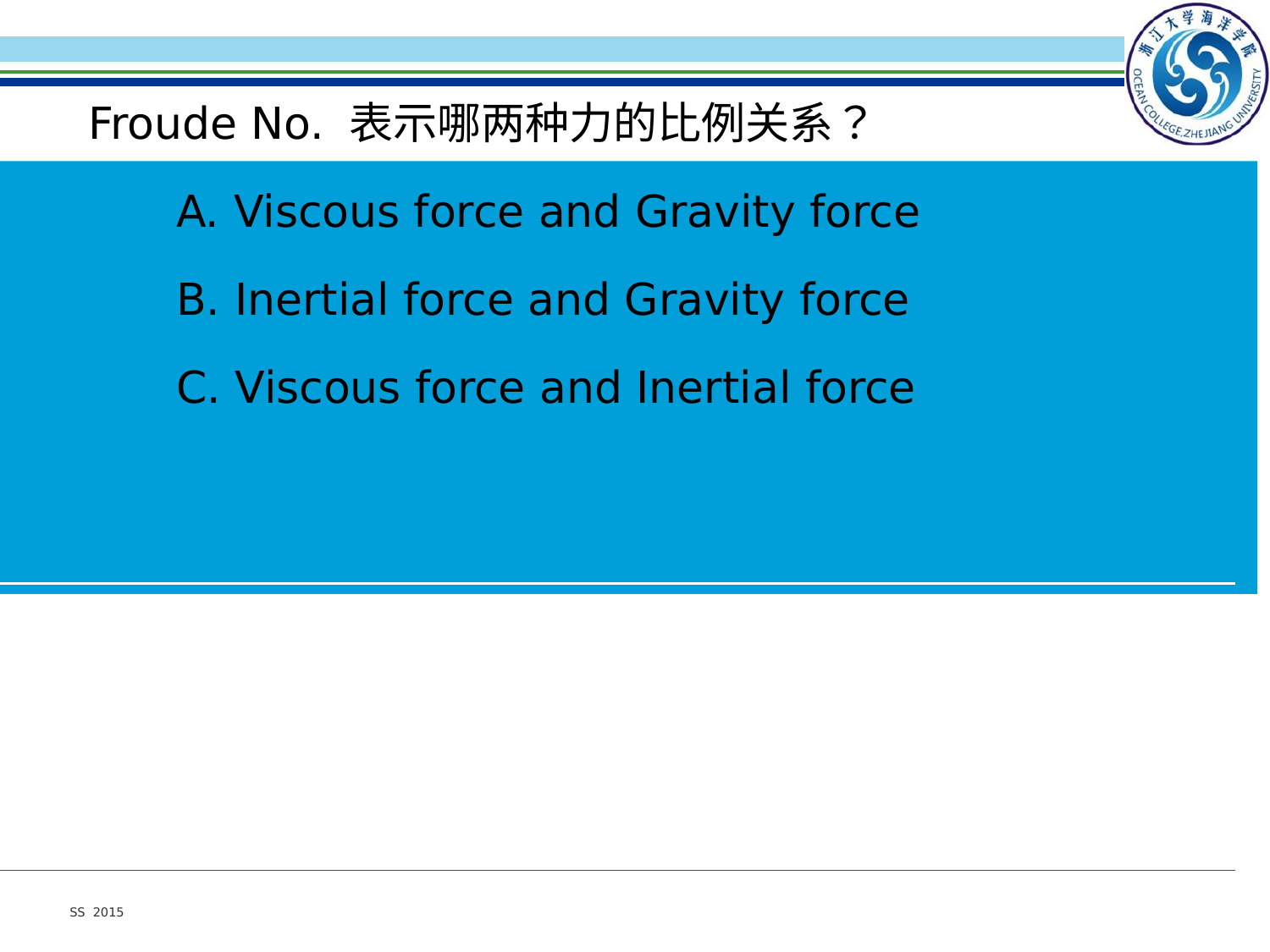

Froude No. 表示哪两种力的比例关系？
A. Viscous force and Gravity force
B. Inertial force and Gravity force
C. Viscous force and Inertial force